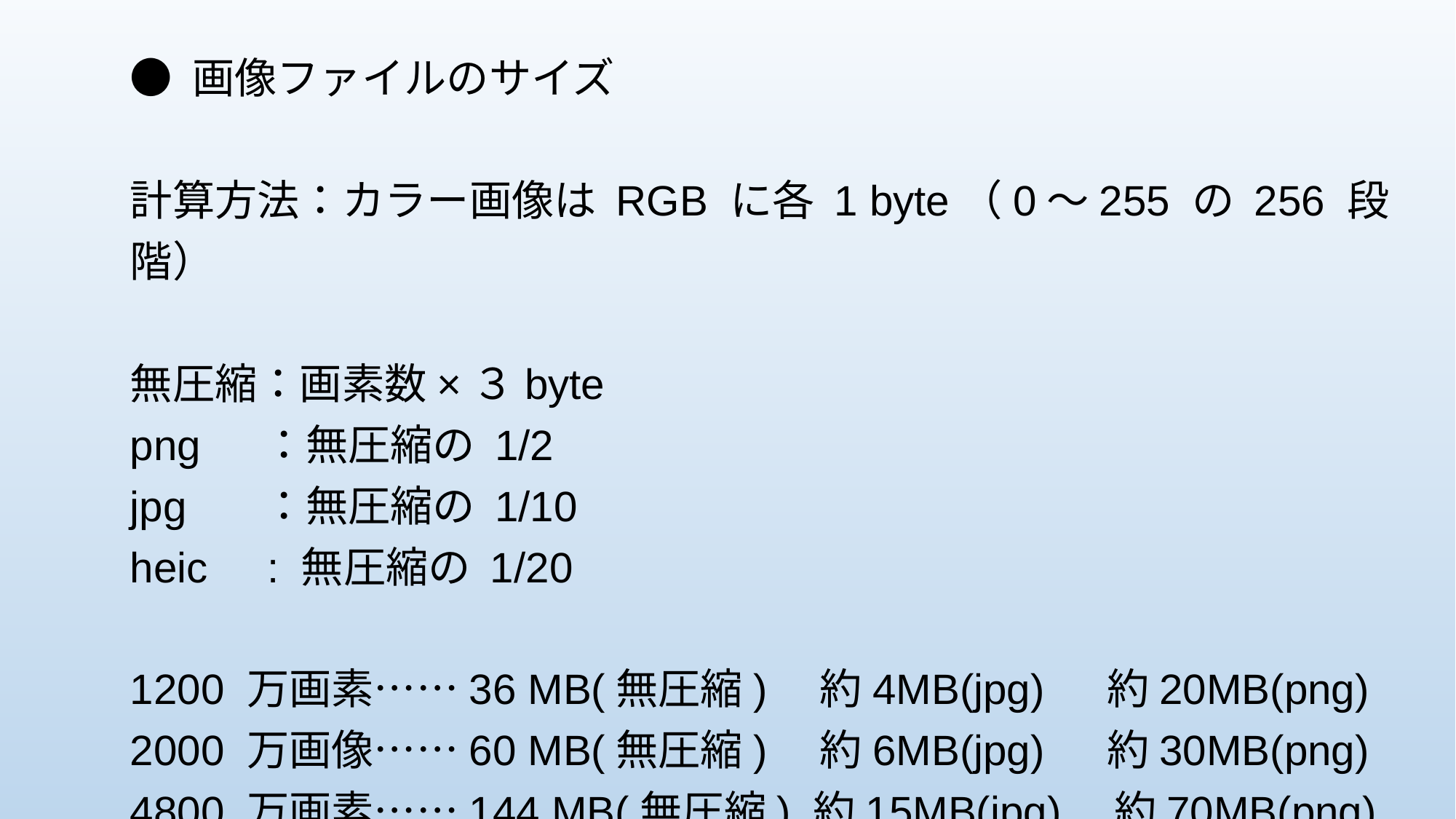

● 画像ファイルのサイズ

計算方法：カラー画像は RGB に各 1 byte（0～255 の 256 段階）

無圧縮：画素数×３byte
png　 ：無圧縮の 1/2
jpg  　：無圧縮の 1/10
heic     : 無圧縮の 1/20

1200 万画素……36 MB(無圧縮)　約4MB(jpg)　 約20MB(png)
2000 万画像……60 MB(無圧縮)　約6MB(jpg)　 約30MB(png)
4800 万画素……144 MB(無圧縮) 約15MB(jpg)　約70MB(png)